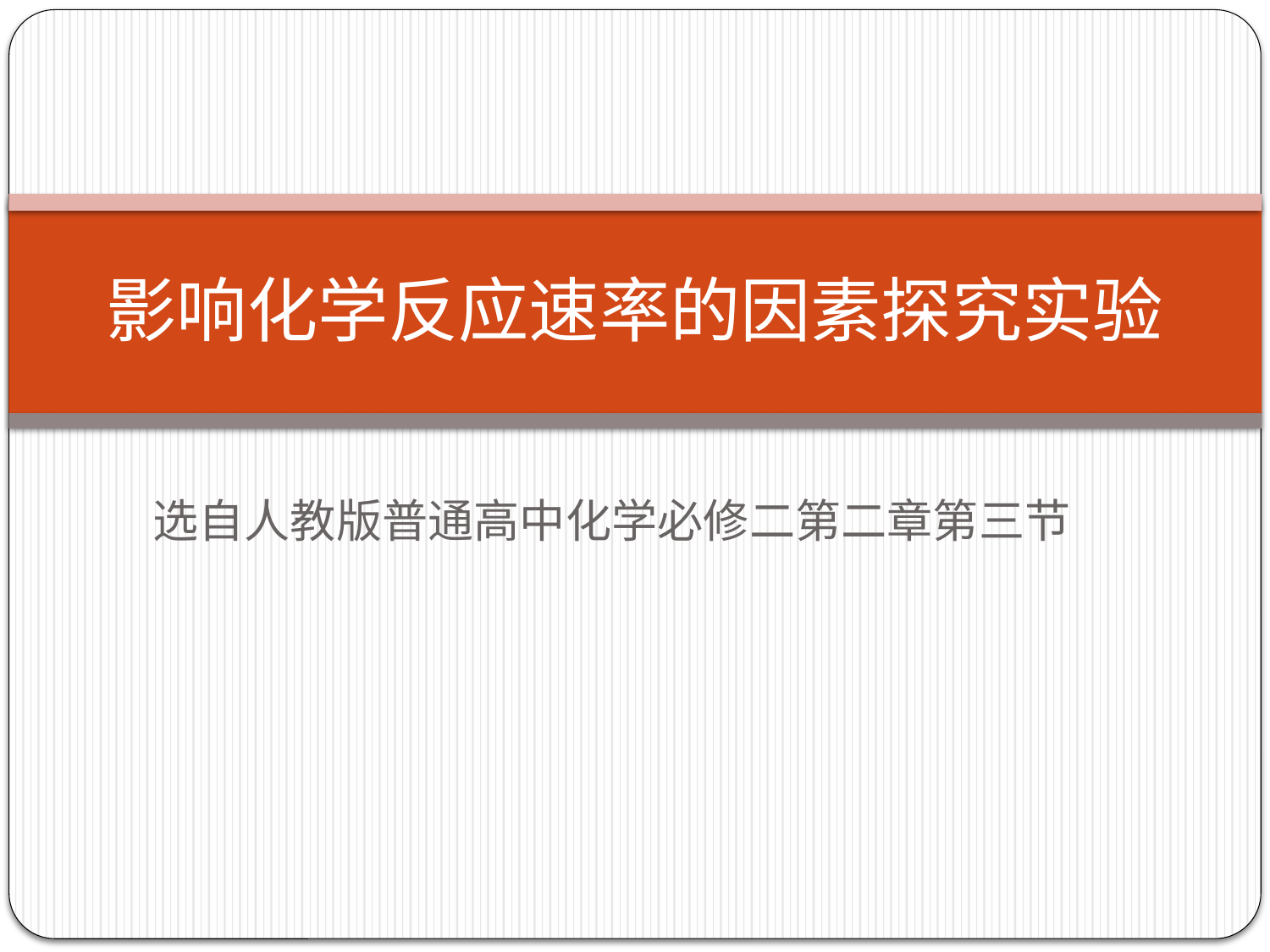

# 影响化学反应速率的因素探究实验
选自人教版普通高中化学必修二第二章第三节